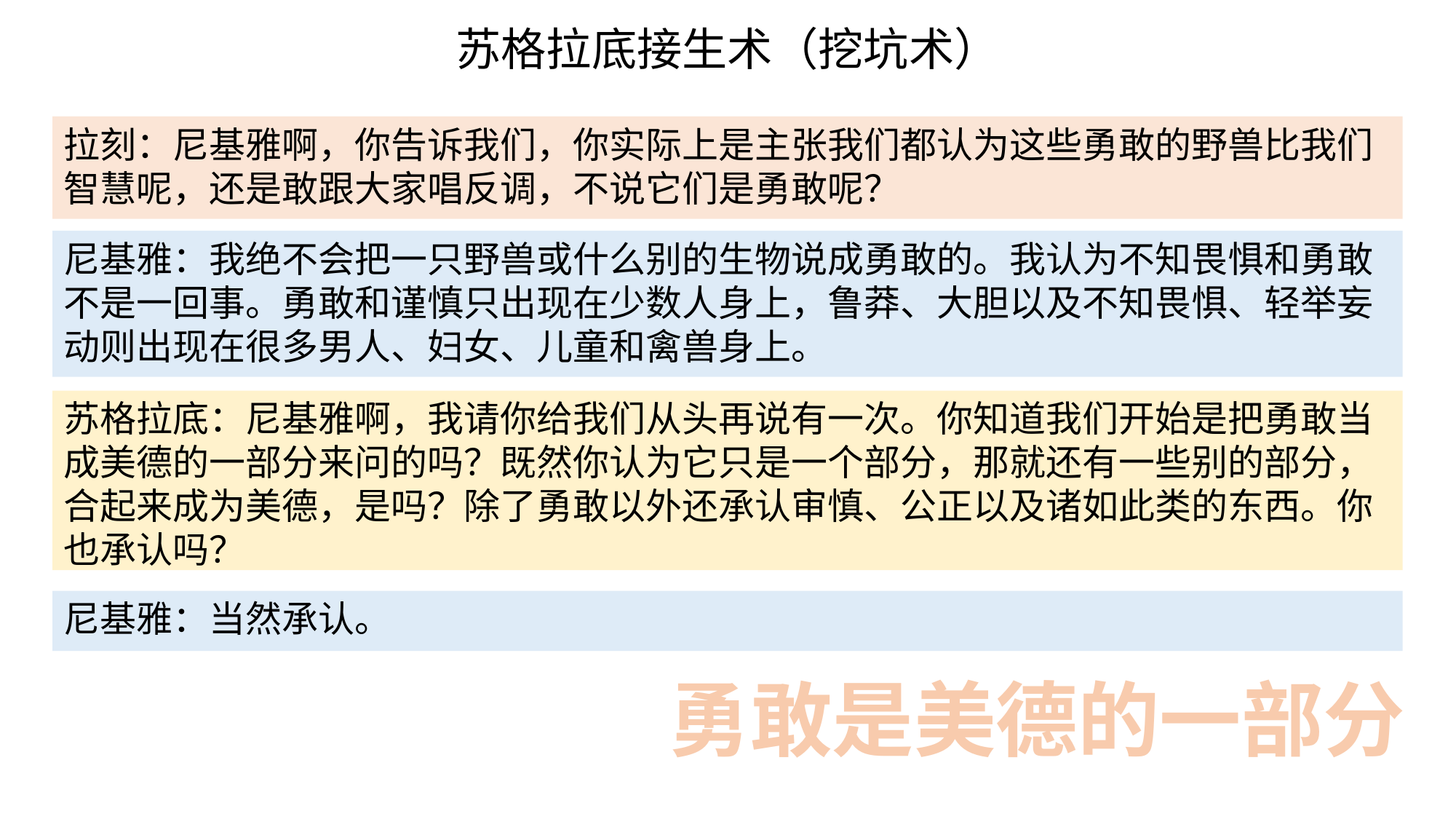

# 苏格拉底接生术（挖坑术）
拉刻：尼基雅啊，你告诉我们，你实际上是主张我们都认为这些勇敢的野兽比我们智慧呢，还是敢跟大家唱反调，不说它们是勇敢呢？

尼基雅：我绝不会把一只野兽或什么别的生物说成勇敢的。我认为不知畏惧和勇敢不是一回事。勇敢和谨慎只出现在少数人身上，鲁莽、大胆以及不知畏惧、轻举妄动则出现在很多男人、妇女、儿童和禽兽身上。
苏格拉底：尼基雅啊，我请你给我们从头再说有一次。你知道我们开始是把勇敢当成美德的一部分来问的吗？既然你认为它只是一个部分，那就还有一些别的部分，合起来成为美德，是吗？除了勇敢以外还承认审慎、公正以及诸如此类的东西。你也承认吗？
尼基雅：当然承认。
勇敢是美德的一部分